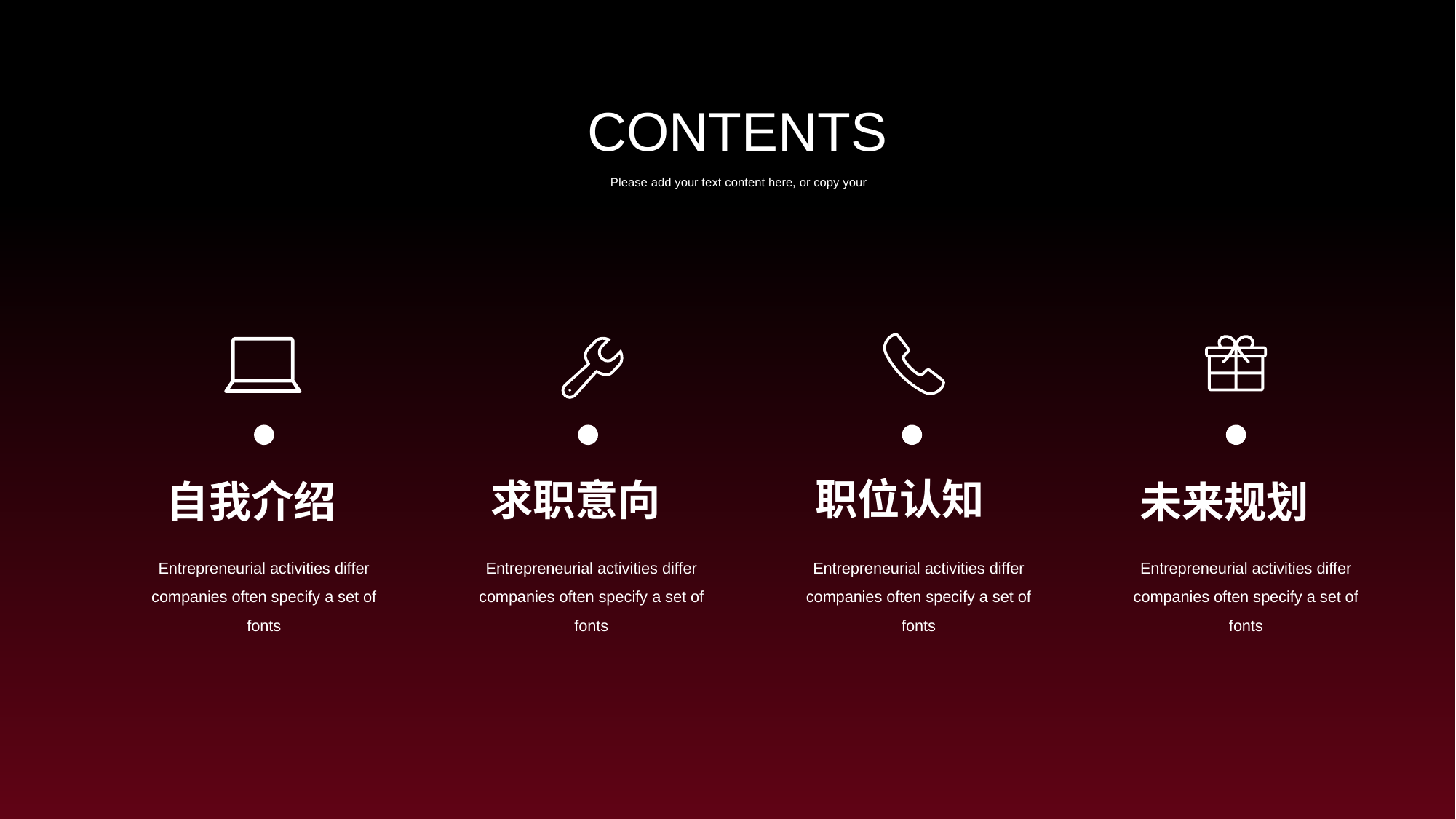

CONTENTS
Please add your text content here, or copy your

职位认知
求职意向
自我介绍
未来规划
Entrepreneurial activities differ companies often specify a set of fonts
Entrepreneurial activities differ companies often specify a set of fonts
Entrepreneurial activities differ companies often specify a set of fonts
Entrepreneurial activities differ companies often specify a set of fonts